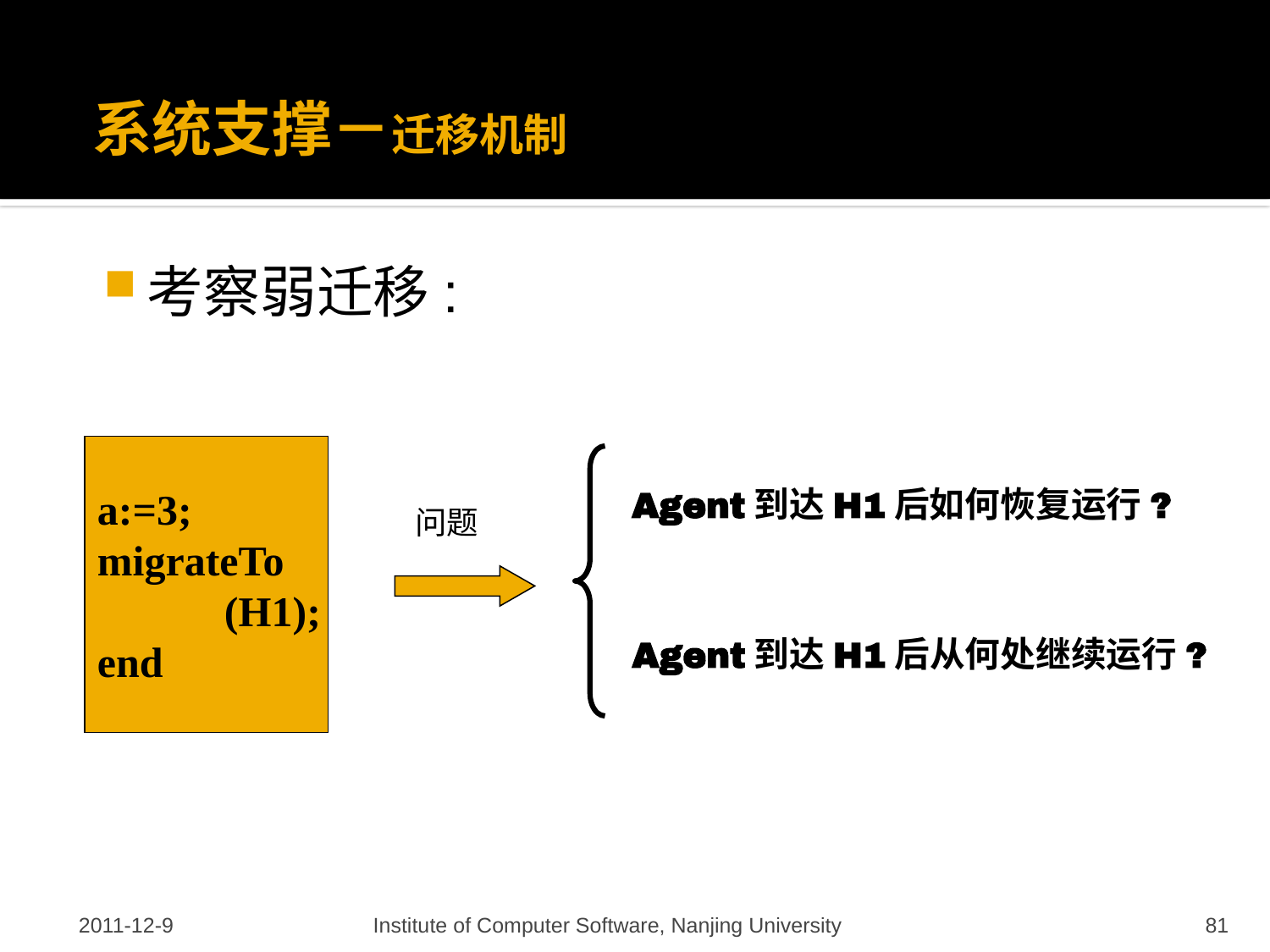

# 系统支撑－迁移机制
考察弱迁移:
a:=3;
migrateTo
            (H1);
end

Agent到达H1后如何恢复运行?
问题

Agent到达H1后从何处继续运行?
2011-12-9
Institute of Computer Software, Nanjing University
81